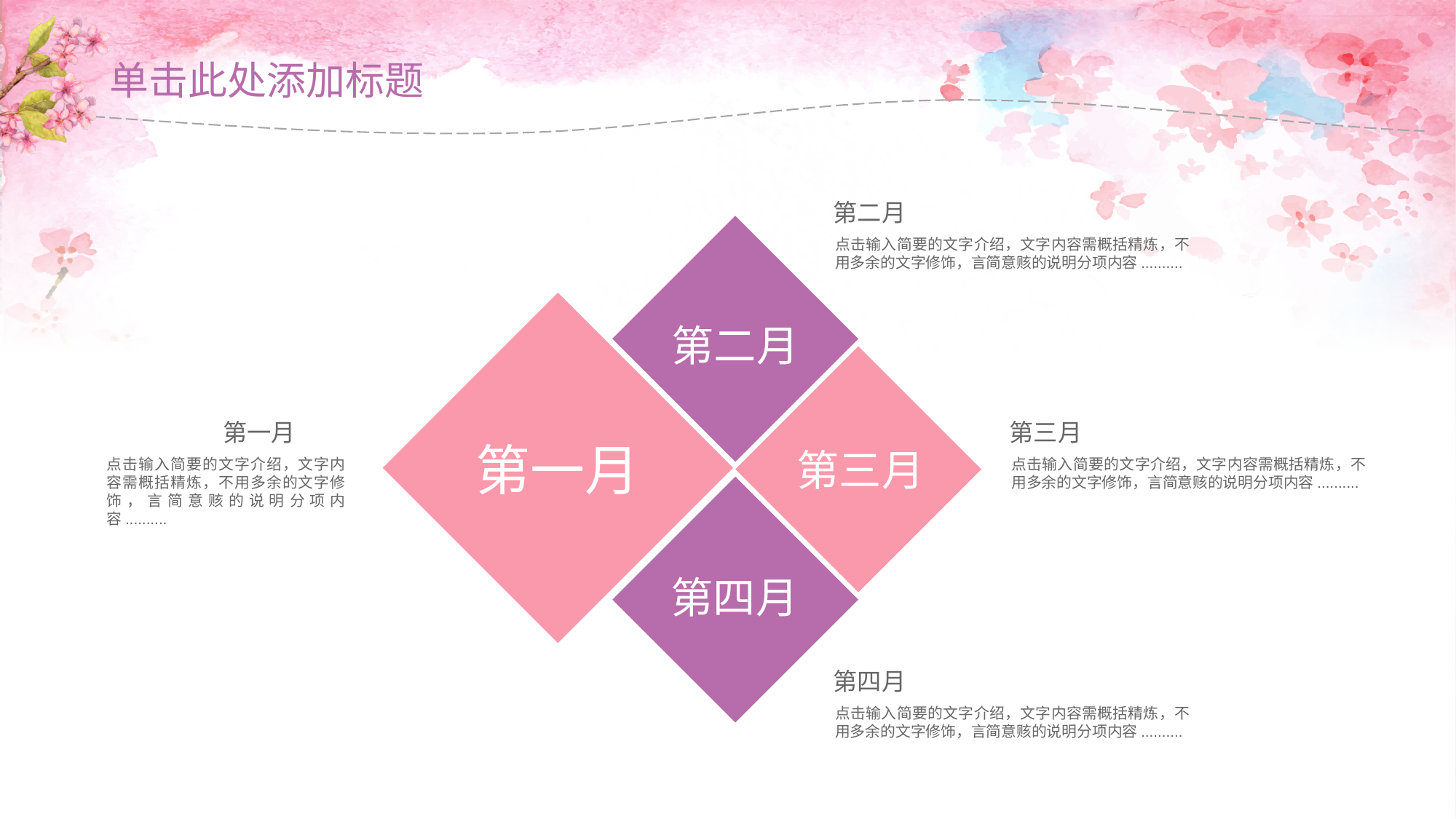

# 单击此处添加标题
第二月
点击输入简要的文字介绍，文字内容需概括精炼，不用多余的文字修饰，言简意赅的说明分项内容..........

第二月

第一月

第三月
第一月
第三月
点击输入简要的文字介绍，文字内容需概括精炼，不用多余的文字修饰，言简意赅的说明分项内容..........
点击输入简要的文字介绍，文字内容需概括精炼，不用多余的文字修饰，言简意赅的说明分项内容..........

第四月
第四月
点击输入简要的文字介绍，文字内容需概括精炼，不用多余的文字修饰，言简意赅的说明分项内容..........